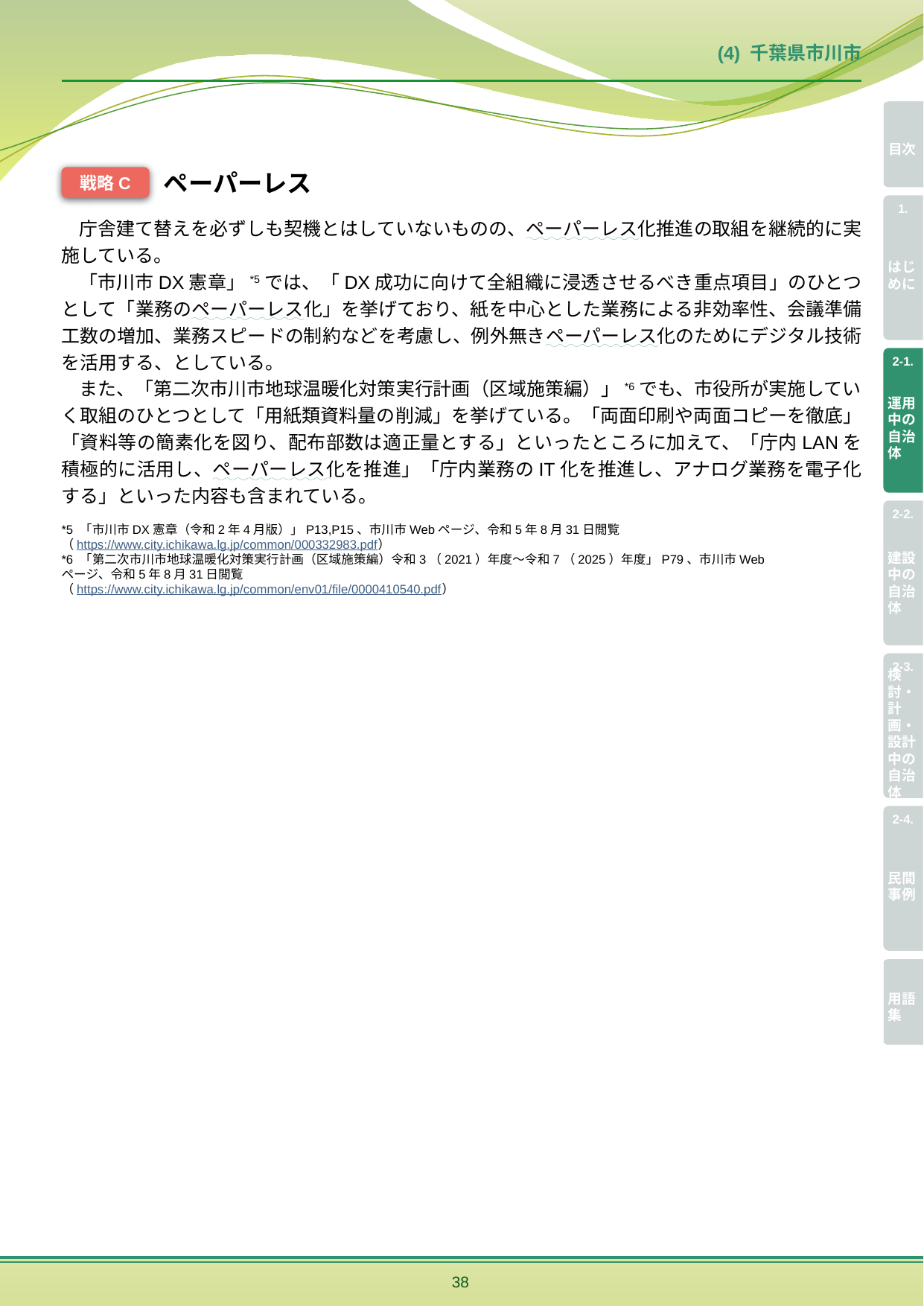

(4) 千葉県市川市
戦略C
ペーパーレス
庁舎建て替えを必ずしも契機とはしていないものの、ペーパーレス化推進の取組を継続的に実施している。
「市川市DX憲章」*5では、「DX成功に向けて全組織に浸透させるべき重点項目」のひとつとして「業務のペーパーレス化」を挙げており、紙を中心とした業務による非効率性、会議準備工数の増加、業務スピードの制約などを考慮し、例外無きペーパーレス化のためにデジタル技術を活用する、としている。
また、「第二次市川市地球温暖化対策実行計画（区域施策編）」*6でも、市役所が実施していく取組のひとつとして「用紙類資料量の削減」を挙げている。「両面印刷や両面コピーを徹底」「資料等の簡素化を図り、配布部数は適正量とする」といったところに加えて、「庁内LANを積極的に活用し、ペーパーレス化を推進」「庁内業務のIT化を推進し、アナログ業務を電子化する」といった内容も含まれている。
*5 「市川市DX憲章（令和2年4月版）」P13,P15、市川市Webページ、令和5年8月31日閲覧
（https://www.city.ichikawa.lg.jp/common/000332983.pdf）
*6 「第二次市川市地球温暖化対策実行計画（区域施策編）令和3（2021）年度～令和7（2025）年度」P79、市川市Webページ、令和5年8月31日閲覧
（https://www.city.ichikawa.lg.jp/common/env01/file/0000410540.pdf）
38